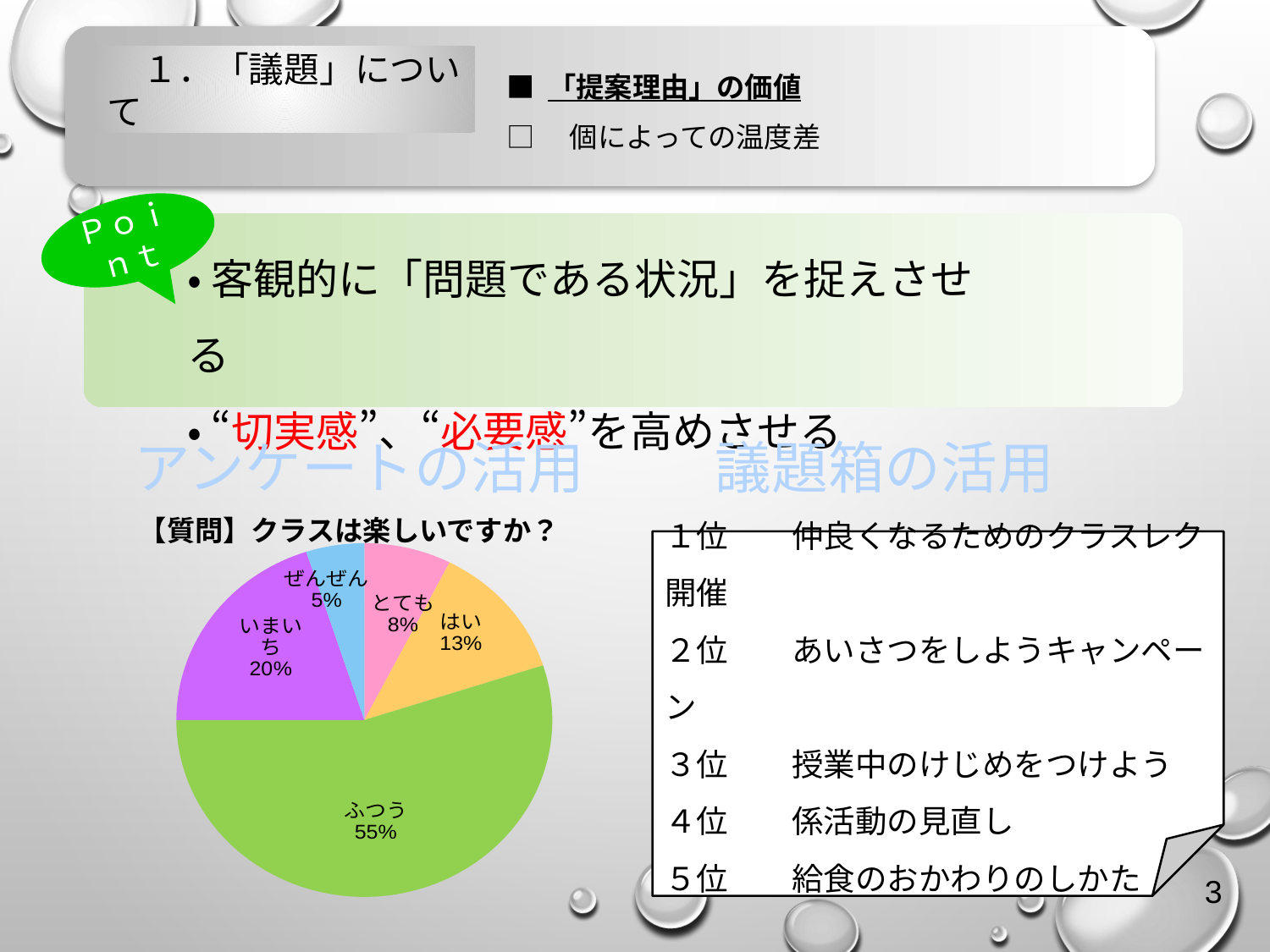

１．「議題」について
■ 「提案理由」の価値
□　個によっての温度差
Ｐｏｉｎｔ

・ 客観的に「問題である状況」を捉えさせる
・ “切実感”、“必要感”を高めさせる

### Chart

| Category |  |
|---|---|
| とても | 3.0 |
| はい | 5.0 |
| ふつう | 22.0 |
| いまいち | 8.0 |
| ぜんぜん | 2.0 |
アンケートの活用
議題箱の活用
【質問】クラスは楽しいですか？

１位　　仲良くなるためのクラスレク開催
２位　　あいさつをしようキャンペーン
３位　　授業中のけじめをつけよう
４位　　係活動の見直し
５位　　給食のおかわりのしかた
3